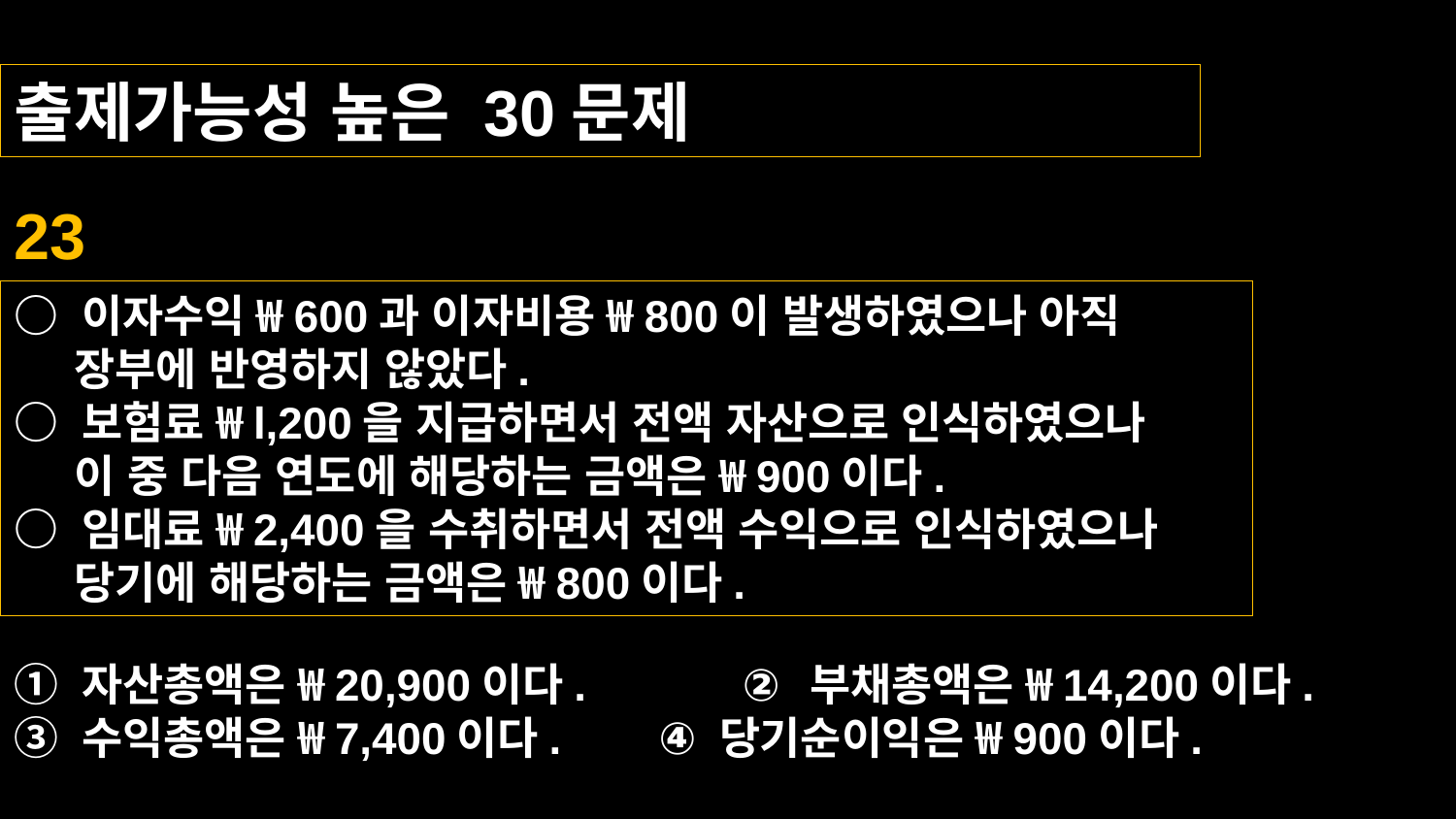

출제가능성 높은 30문제
23
○ 이자수익 ₩600과 이자비용 ₩800이 발생하였으나 아직
    장부에 반영하지 않았다.
○ 보험료 ₩l,200을 지급하면서 전액 자산으로 인식하였으나
    이 중 다음 연도에 해당하는 금액은 ₩900이다.
○ 임대료 ₩2,400을 수취하면서 전액 수익으로 인식하였으나
    당기에 해당하는 금액은 ₩800이다.
① 자산총액은 ₩20,900이다. 	② 부채총액은 ₩14,200이다.
③ 수익총액은 ₩7,400이다. 	     ④ 당기순이익은 ₩900이다.